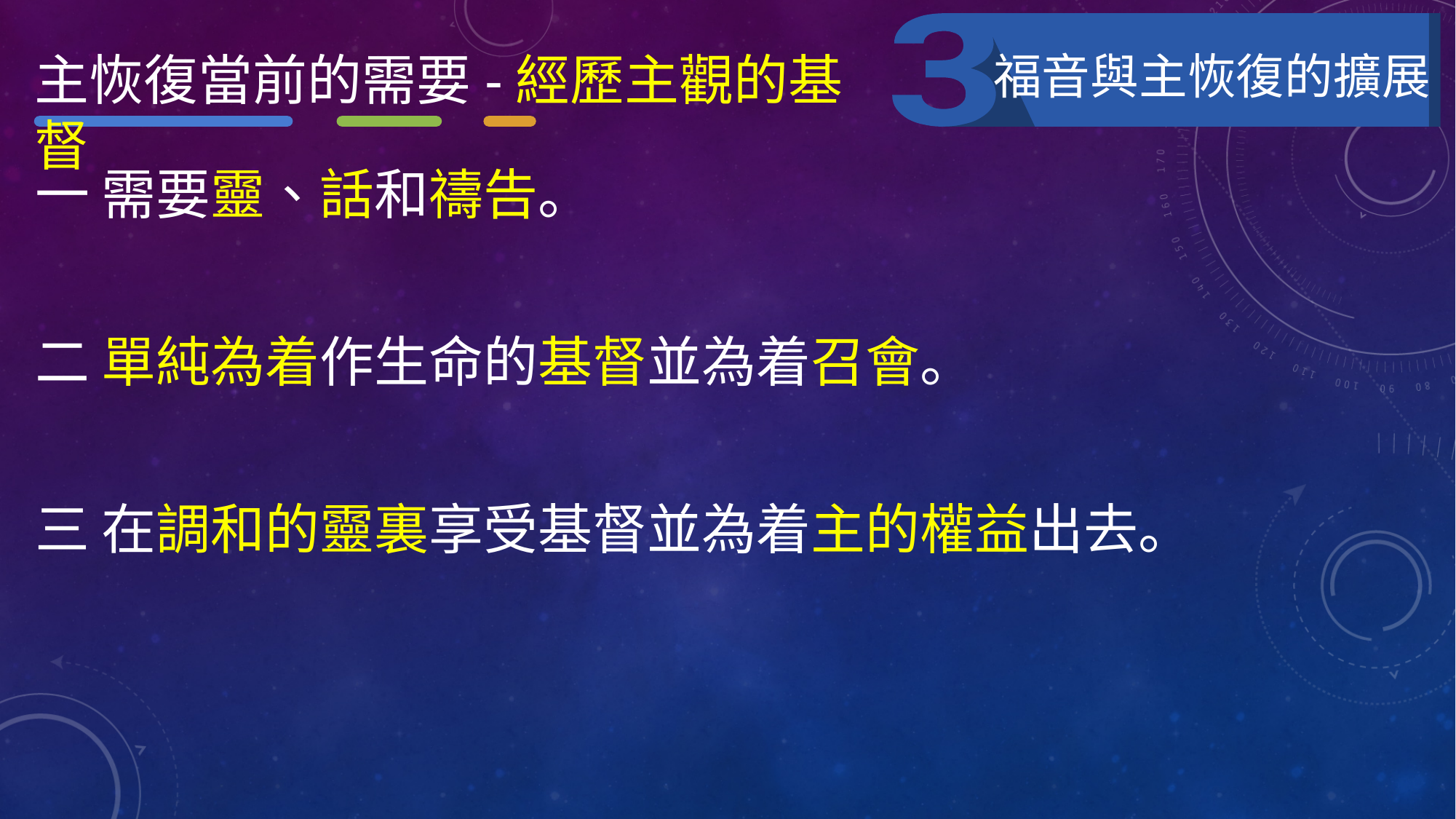

主恢復當前的需要-經歷主觀的基督
福音與主恢復的擴展

一 需要靈、話和禱告。

二 單純為着作生命的基督並為着召會。

三 在調和的靈裏享受基督並為着主的權益出去。